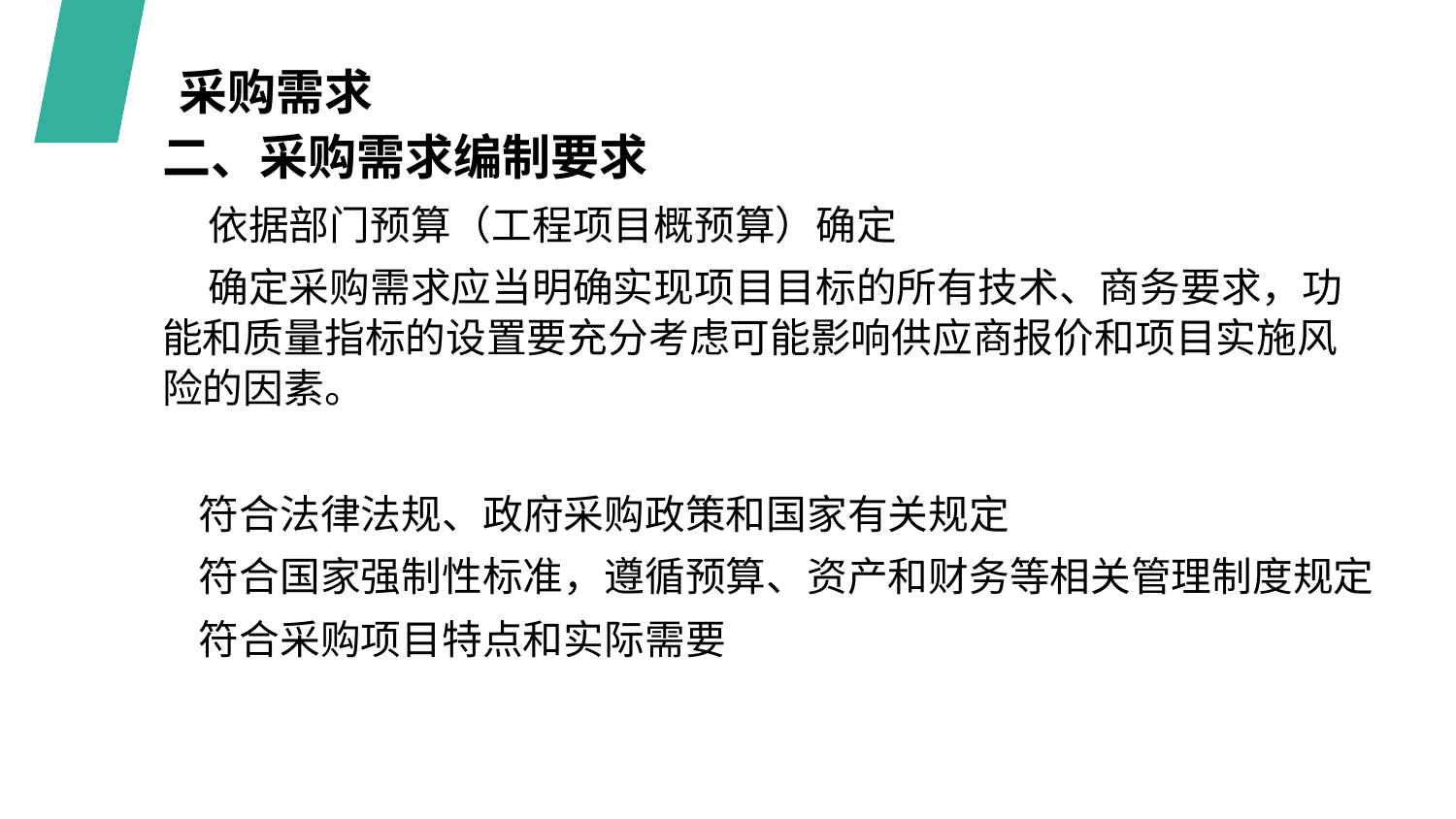

采购需求
二、采购需求编制要求
    依据部门预算（工程项目概预算）确定
    确定采购需求应当明确实现项目目标的所有技术、商务要求，功能和质量指标的设置要充分考虑可能影响供应商报价和项目实施风险的因素。

   符合法律法规、政府采购政策和国家有关规定
   符合国家强制性标准，遵循预算、资产和财务等相关管理制度规定
   符合采购项目特点和实际需要